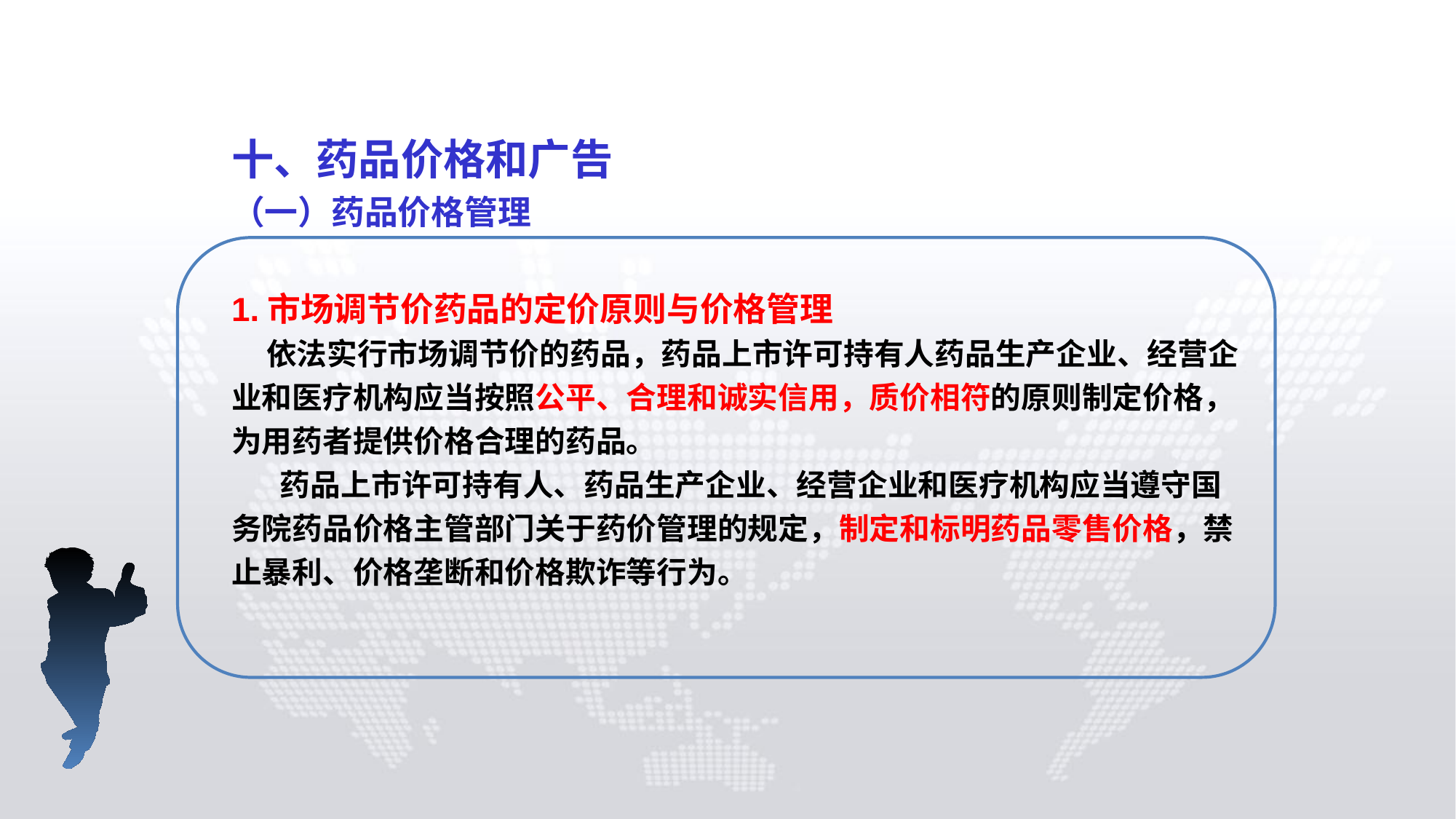

十、药品价格和广告
（一）药品价格管理

1.市场调节价药品的定价原则与价格管理
    依法实行市场调节价的药品，药品上市许可持有人药品生产企业、经营企业和医疗机构应当按照公平、合理和诚实信用，质价相符的原则制定价格，为用药者提供价格合理的药品。
      药品上市许可持有人、药品生产企业、经营企业和医疗机构应当遵守国务院药品价格主管部门关于药价管理的规定，制定和标明药品零售价格，禁止暴利、价格垄断和价格欺诈等行为。